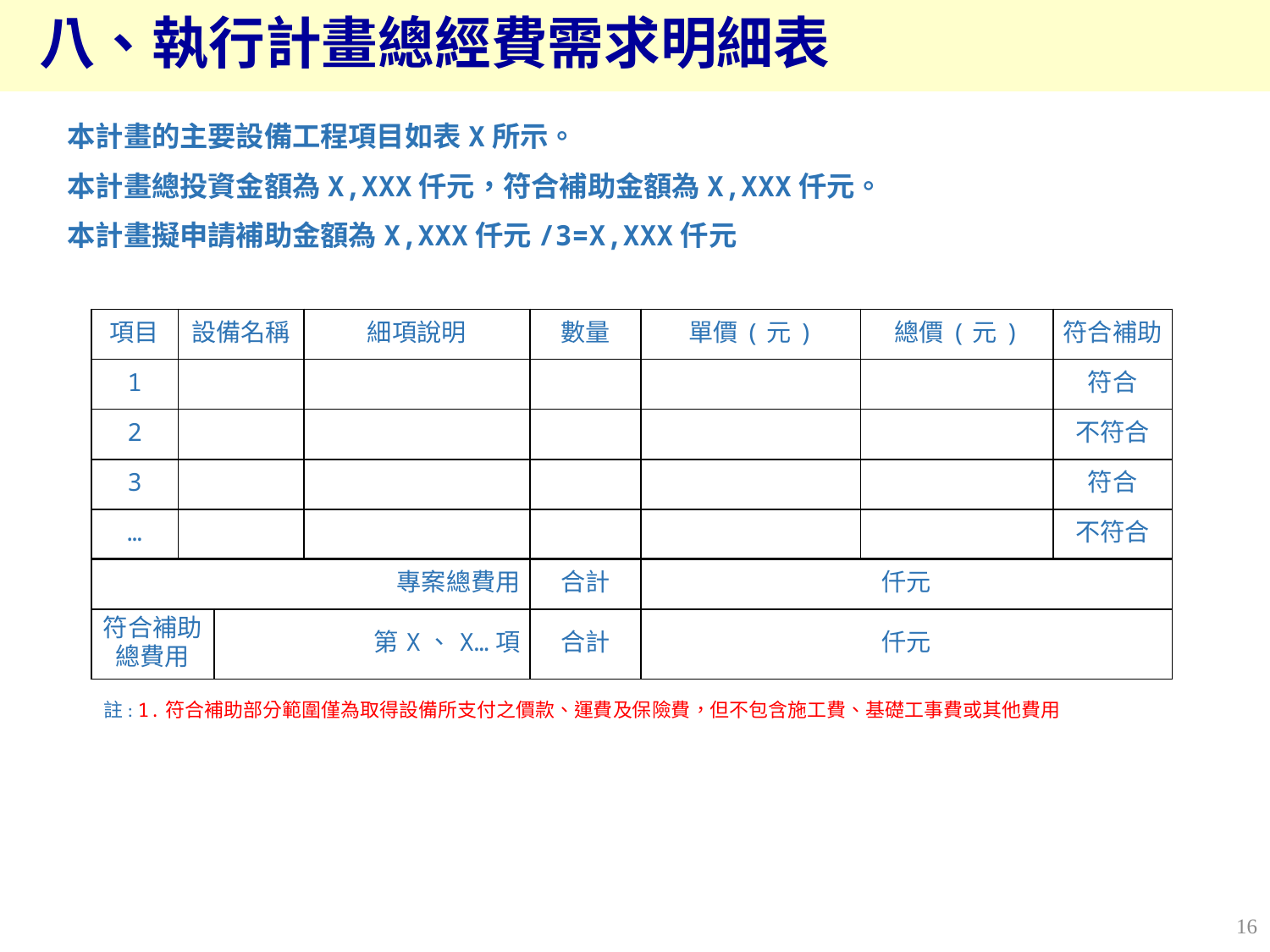

八、執行計畫總經費需求明細表
本計畫的主要設備工程項目如表X所示。
本計畫總投資金額為X,XXX仟元，符合補助金額為X,XXX仟元。
本計畫擬申請補助金額為X,XXX仟元/3=X,XXX仟元
| 項目 | 設備名稱 |  | 細項說明 | 數量 | 單價(元) | 總價(元) | 符合補助 |
| --- | --- | --- | --- | --- | --- | --- | --- |
| 1 |  |  |  |  |  |  | 符合 |
| 2 |  |  |  |  |  |  | 不符合 |
| 3 |  |  |  |  |  |  | 符合 |
| … |  |  |  |  |  |  | 不符合 |
| 專案總費用 |  |  |  | 合計 | 仟元 |  |  |
| 符合補助總費用 |  | 第X、X…項 |  | 合計 | 仟元 |  |  |
註: 1.符合補助部分範圍僅為取得設備所支付之價款、運費及保險費，但不包含施工費、基礎工事費或其他費用
16